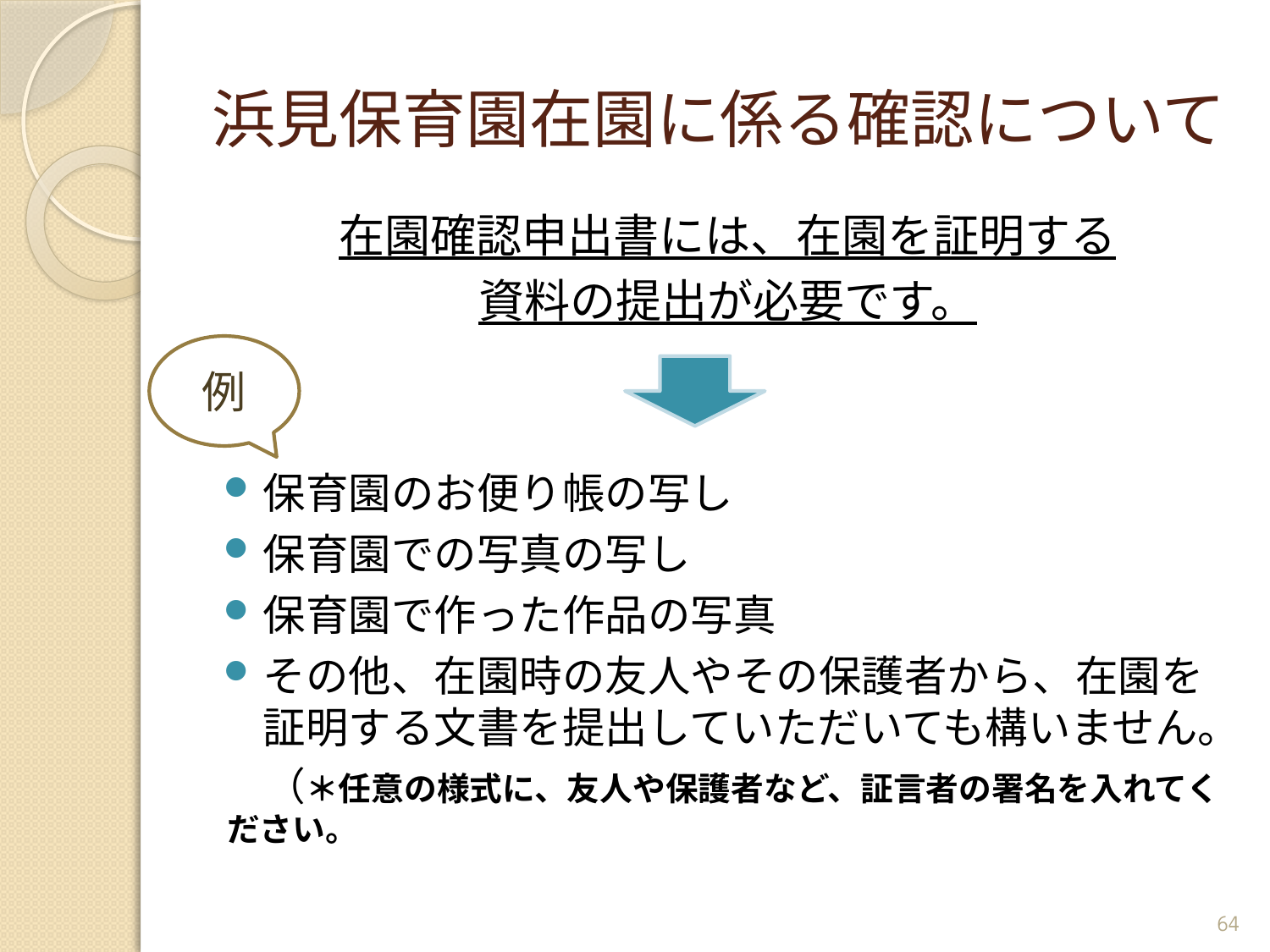

# 浜見保育園在園に係る確認について
在園確認申出書には、在園を証明する
資料の提出が必要です。

保育園のお便り帳の写し
保育園での写真の写し
保育園で作った作品の写真
その他、在園時の友人やその保護者から、在園を証明する文書を提出していただいても構いません。
　（＊任意の様式に、友人や保護者など、証言者の署名を入れてください。

例

64